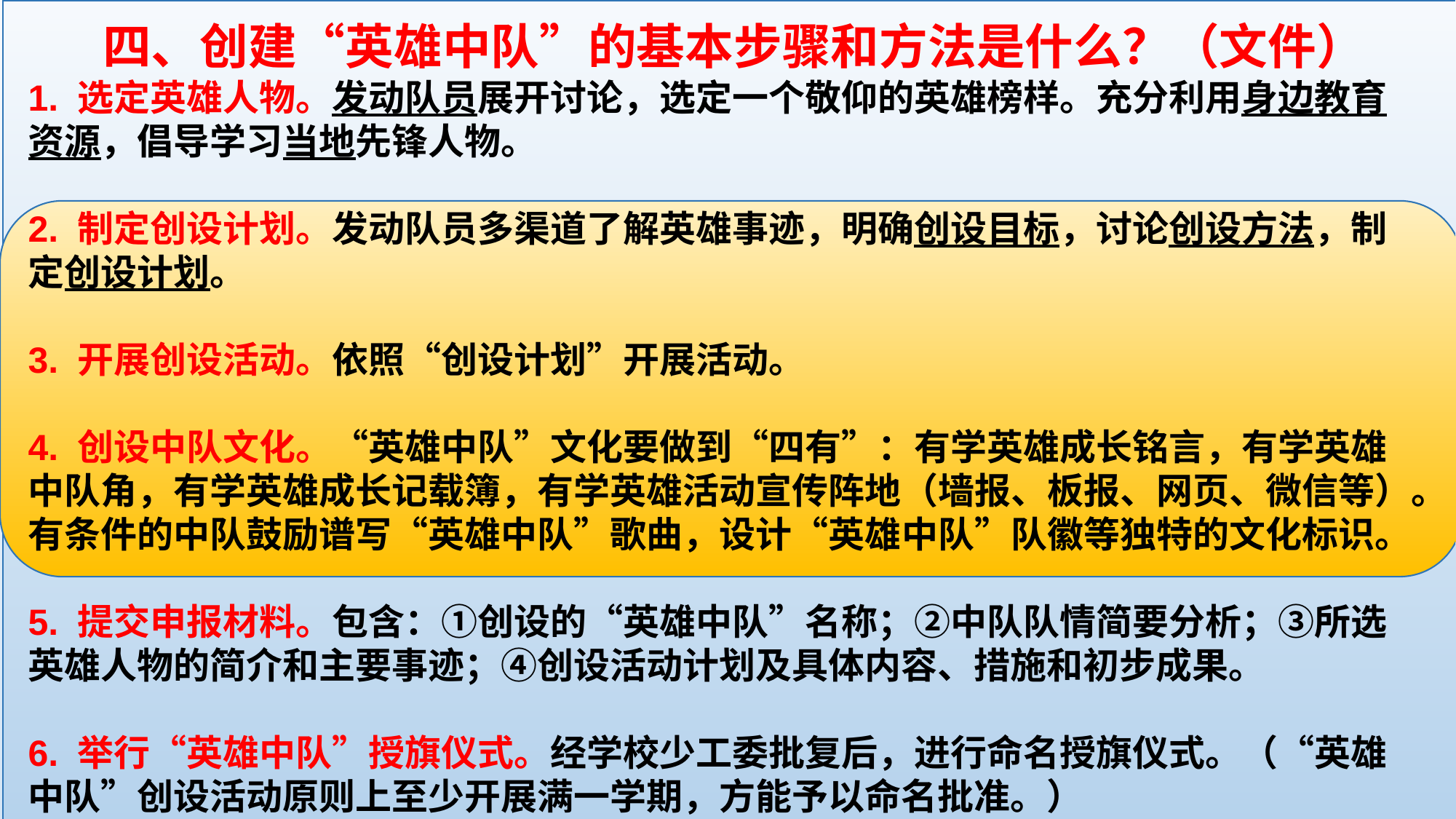

四、创建“英雄中队”的基本步骤和方法是什么？（文件）
1. 选定英雄人物。发动队员展开讨论，选定一个敬仰的英雄榜样。充分利用身边教育资源，倡导学习当地先锋人物。

2. 制定创设计划。发动队员多渠道了解英雄事迹，明确创设目标，讨论创设方法，制定创设计划。

3. 开展创设活动。依照“创设计划”开展活动。

4. 创设中队文化。“英雄中队”文化要做到“四有”：有学英雄成长铭言，有学英雄中队角，有学英雄成长记载簿，有学英雄活动宣传阵地（墙报、板报、网页、微信等）。有条件的中队鼓励谱写“英雄中队”歌曲，设计“英雄中队”队徽等独特的文化标识。
5. 提交申报材料。包含：①创设的“英雄中队”名称；②中队队情简要分析；③所选英雄人物的简介和主要事迹；④创设活动计划及具体内容、措施和初步成果。

6. 举行“英雄中队”授旗仪式。经学校少工委批复后，进行命名授旗仪式。（“英雄中队”创设活动原则上至少开展满一学期，方能予以命名批准。）